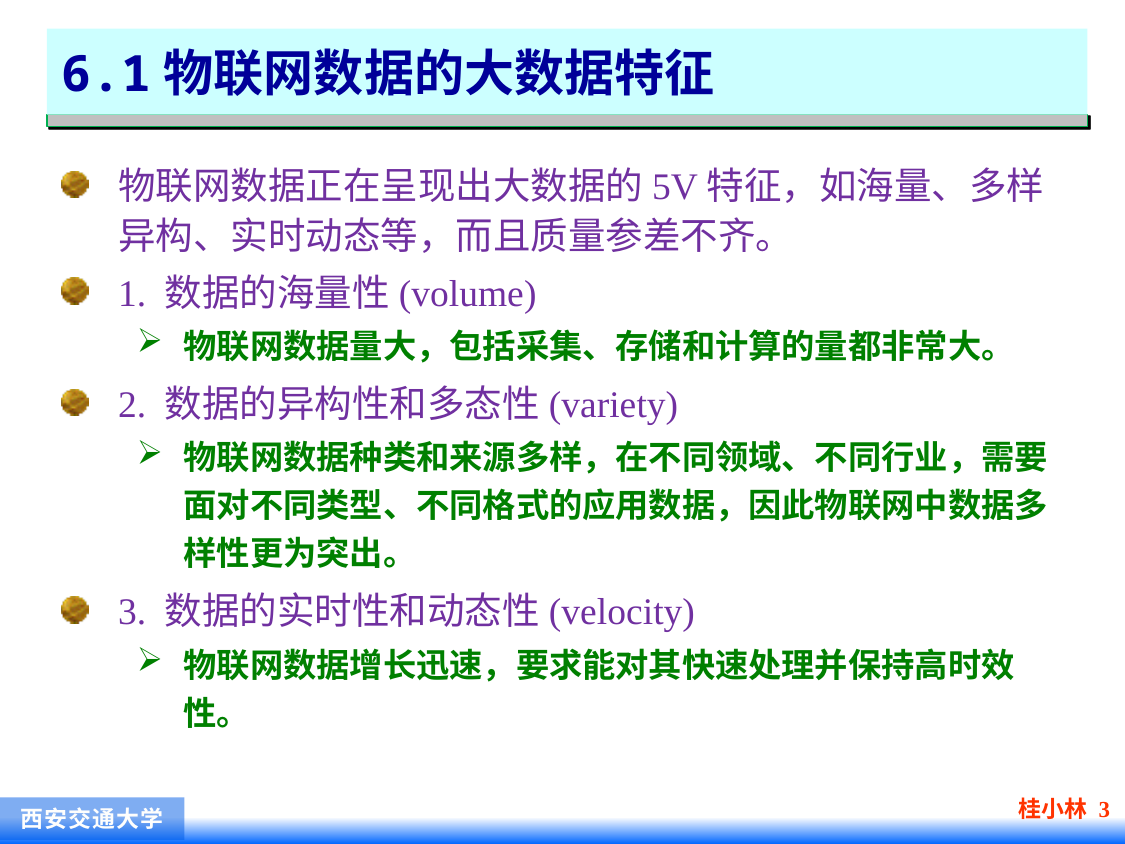

# 6.1物联网数据的大数据特征
物联网数据正在呈现出大数据的5V特征，如海量、多样异构、实时动态等，而且质量参差不齐。
1. 数据的海量性(volume)
物联网数据量大，包括采集、存储和计算的量都非常大。
2. 数据的异构性和多态性(variety)
物联网数据种类和来源多样，在不同领域、不同行业，需要面对不同类型、不同格式的应用数据，因此物联网中数据多样性更为突出。
3. 数据的实时性和动态性(velocity)
物联网数据增长迅速，要求能对其快速处理并保持高时效性。
桂小林 3